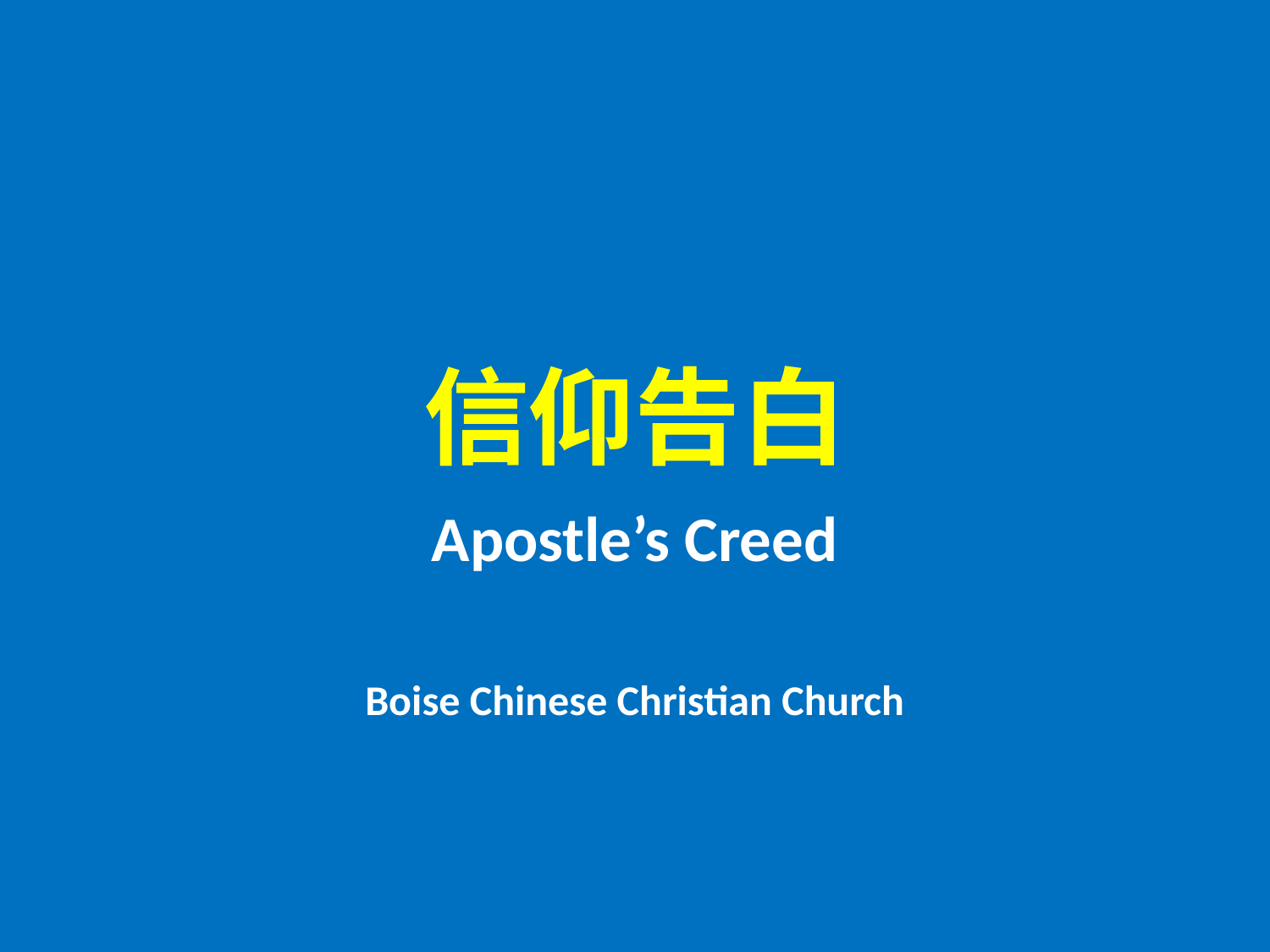

# 信仰告白
Apostle’s Creed

Boise Chinese Christian Church